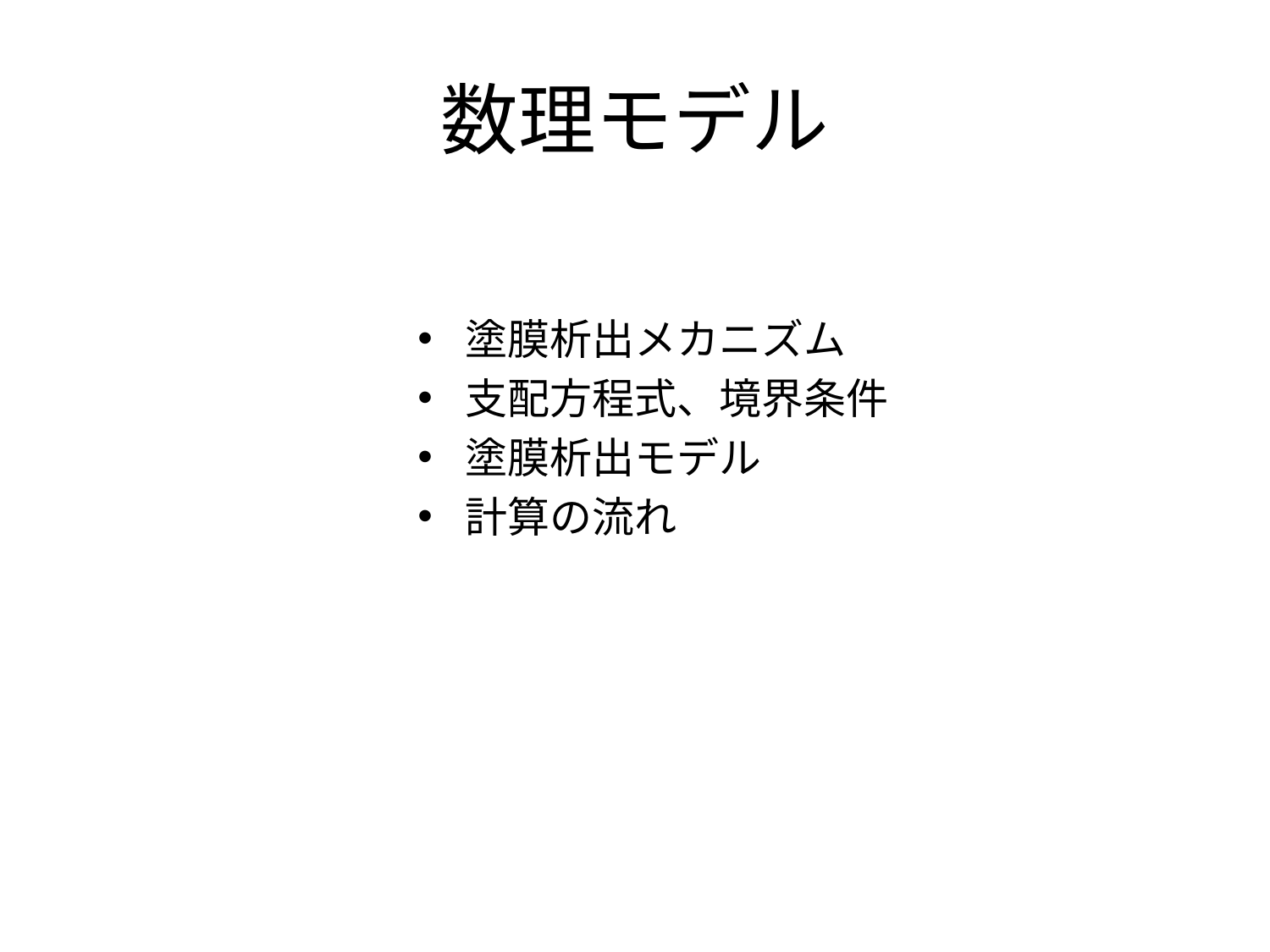

# 数理モデル
塗膜析出メカニズム
支配方程式、境界条件
塗膜析出モデル
計算の流れ